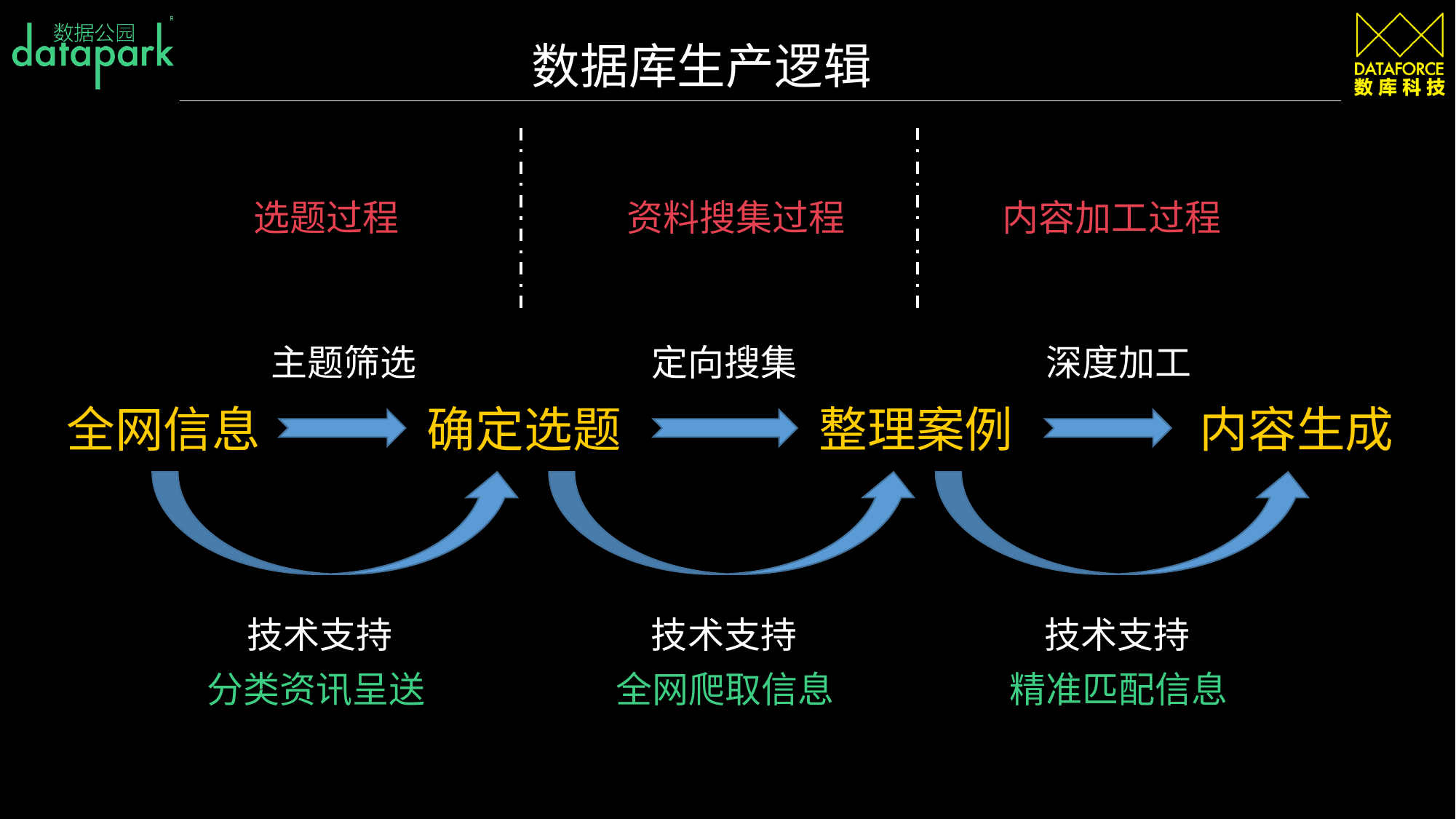

数据库生产逻辑
选题过程
资料搜集过程
内容加工过程
主题筛选
定向搜集
深度加工
全网信息
确定选题
整理案例
内容生成

技术支持
技术支持
技术支持
分类资讯呈送
全网爬取信息
精准匹配信息